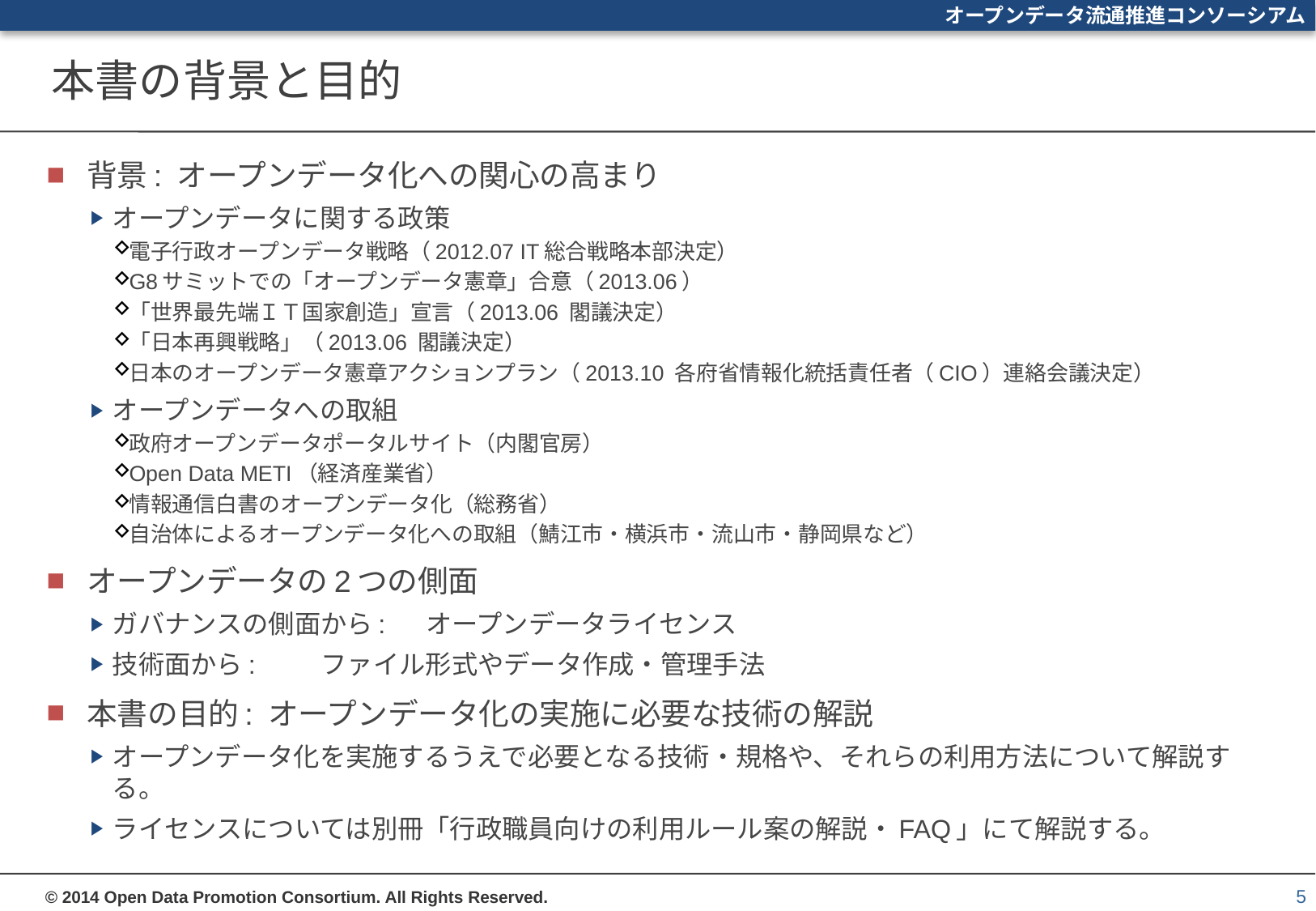

# 本書の背景と目的
背景: オープンデータ化への関心の高まり
オープンデータに関する政策
電子行政オープンデータ戦略（2012.07 IT総合戦略本部決定）
G8サミットでの「オープンデータ憲章」合意（2013.06）
「世界最先端ＩＴ国家創造」宣言（2013.06 閣議決定）
「日本再興戦略」（2013.06 閣議決定）
日本のオープンデータ憲章アクションプラン（2013.10 各府省情報化統括責任者（CIO）連絡会議決定）
オープンデータへの取組
政府オープンデータポータルサイト（内閣官房）
Open Data METI（経済産業省）
情報通信白書のオープンデータ化（総務省）
自治体によるオープンデータ化への取組（鯖江市・横浜市・流山市・静岡県など）
オープンデータの2つの側面
ガバナンスの側面から: 	オープンデータライセンス
技術面から:		ファイル形式やデータ作成・管理手法
本書の目的: オープンデータ化の実施に必要な技術の解説
オープンデータ化を実施するうえで必要となる技術・規格や、それらの利用方法について解説する。
ライセンスについては別冊「行政職員向けの利用ルール案の解説・FAQ」にて解説する。
5